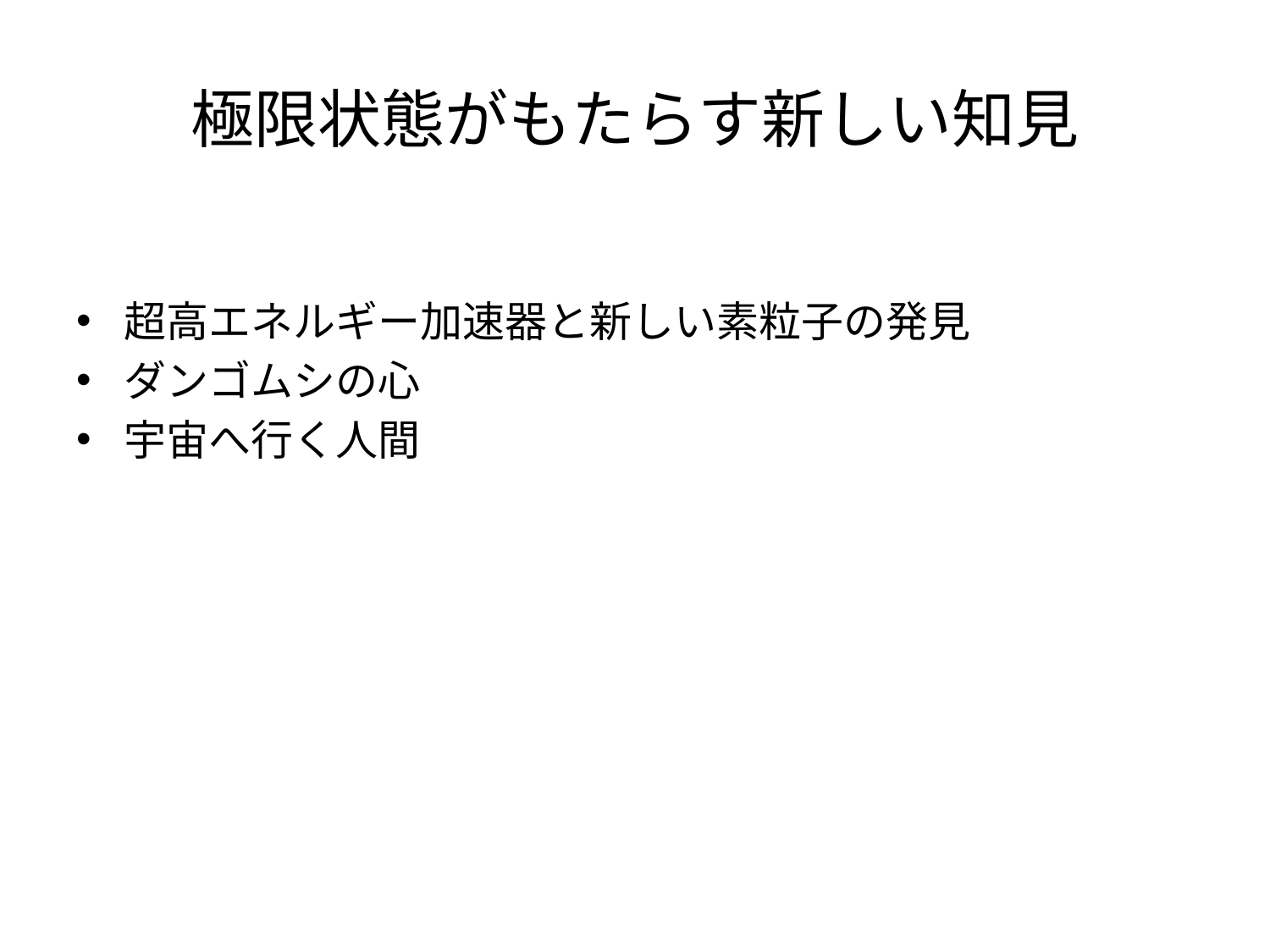

# 極限状態がもたらす新しい知見
超高エネルギー加速器と新しい素粒子の発見
ダンゴムシの心
宇宙へ行く人間